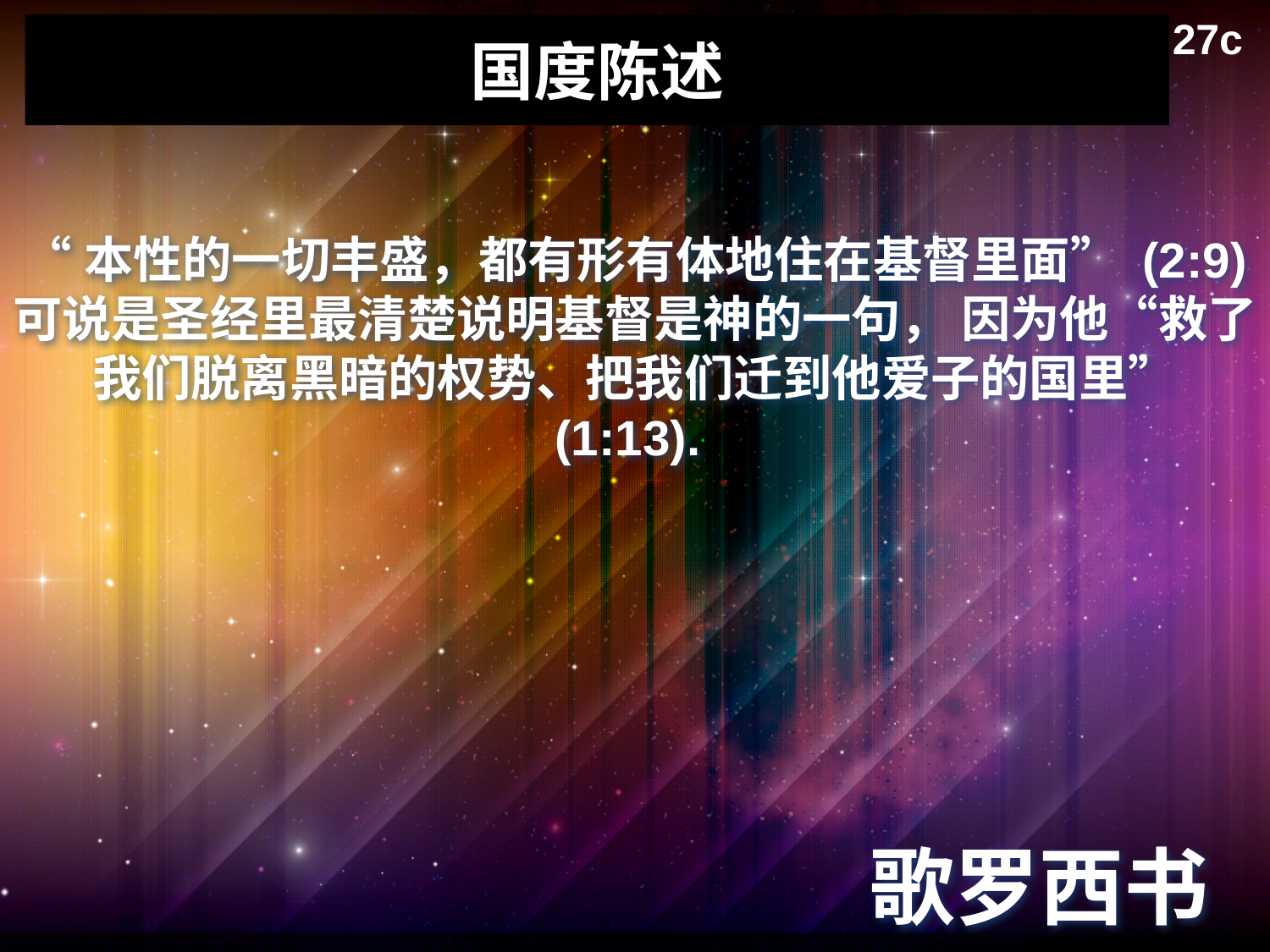

27c
# 国度陈述

“本性的一切丰盛，都有形有体地住在基督里面” (2:9) 可说是圣经里最清楚说明基督是神的一句， 因为他“救了我们脱离黑暗的权势、把我们迁到他爱子的国里” (1:13).
歌罗西书